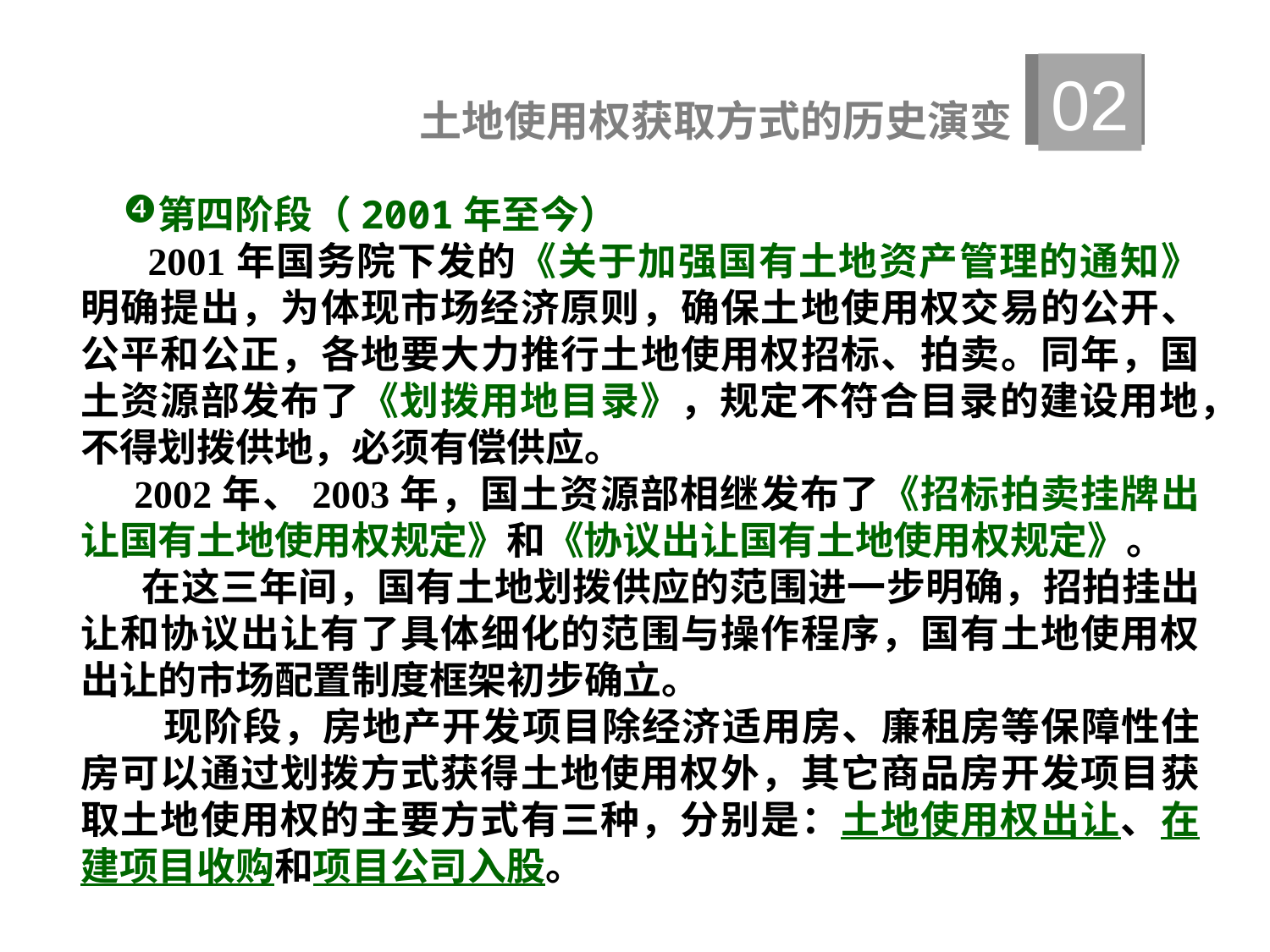

02
土地使用权获取方式的历史演变
第四阶段（2001年至今）
 2001年国务院下发的《关于加强国有土地资产管理的通知》明确提出，为体现市场经济原则，确保土地使用权交易的公开、公平和公正，各地要大力推行土地使用权招标、拍卖。同年，国土资源部发布了《划拨用地目录》，规定不符合目录的建设用地，不得划拨供地，必须有偿供应。
 2002年、2003年，国土资源部相继发布了《招标拍卖挂牌出让国有土地使用权规定》和《协议出让国有土地使用权规定》。
 在这三年间，国有土地划拨供应的范围进一步明确，招拍挂出让和协议出让有了具体细化的范围与操作程序，国有土地使用权出让的市场配置制度框架初步确立。
   现阶段，房地产开发项目除经济适用房、廉租房等保障性住房可以通过划拨方式获得土地使用权外，其它商品房开发项目获取土地使用权的主要方式有三种，分别是：土地使用权出让、在建项目收购和项目公司入股。